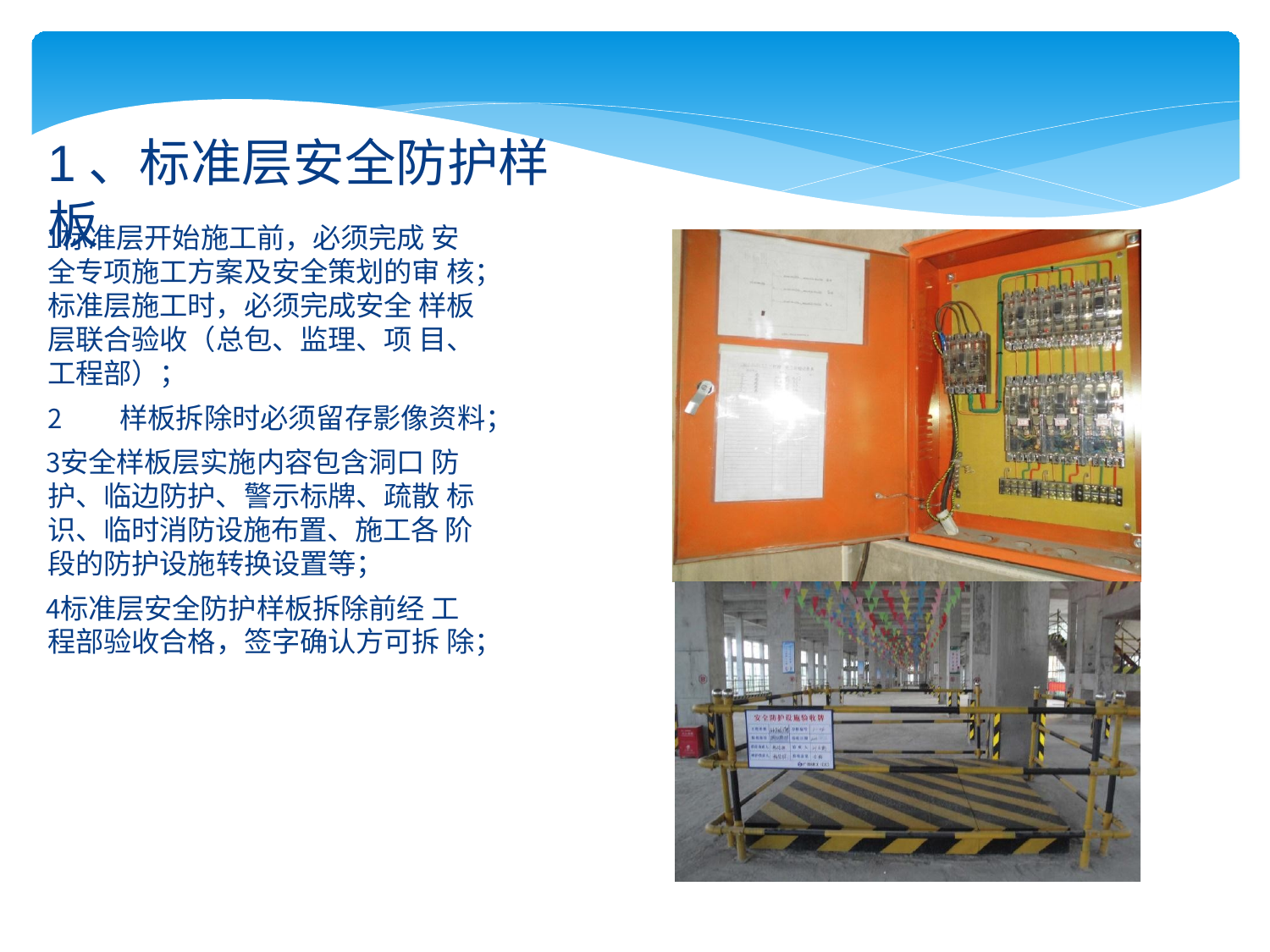

# 1、标准层安全防护样板
标准层开始施工前，必须完成 安全专项施工方案及安全策划的审 核；标准层施工时，必须完成安全 样板层联合验收（总包、监理、项 目、工程部）；
样板拆除时必须留存影像资料；
安全样板层实施内容包含洞口 防护、临边防护、警示标牌、疏散 标识、临时消防设施布置、施工各 阶段的防护设施转换设置等；
标准层安全防护样板拆除前经 工程部验收合格，签字确认方可拆 除；